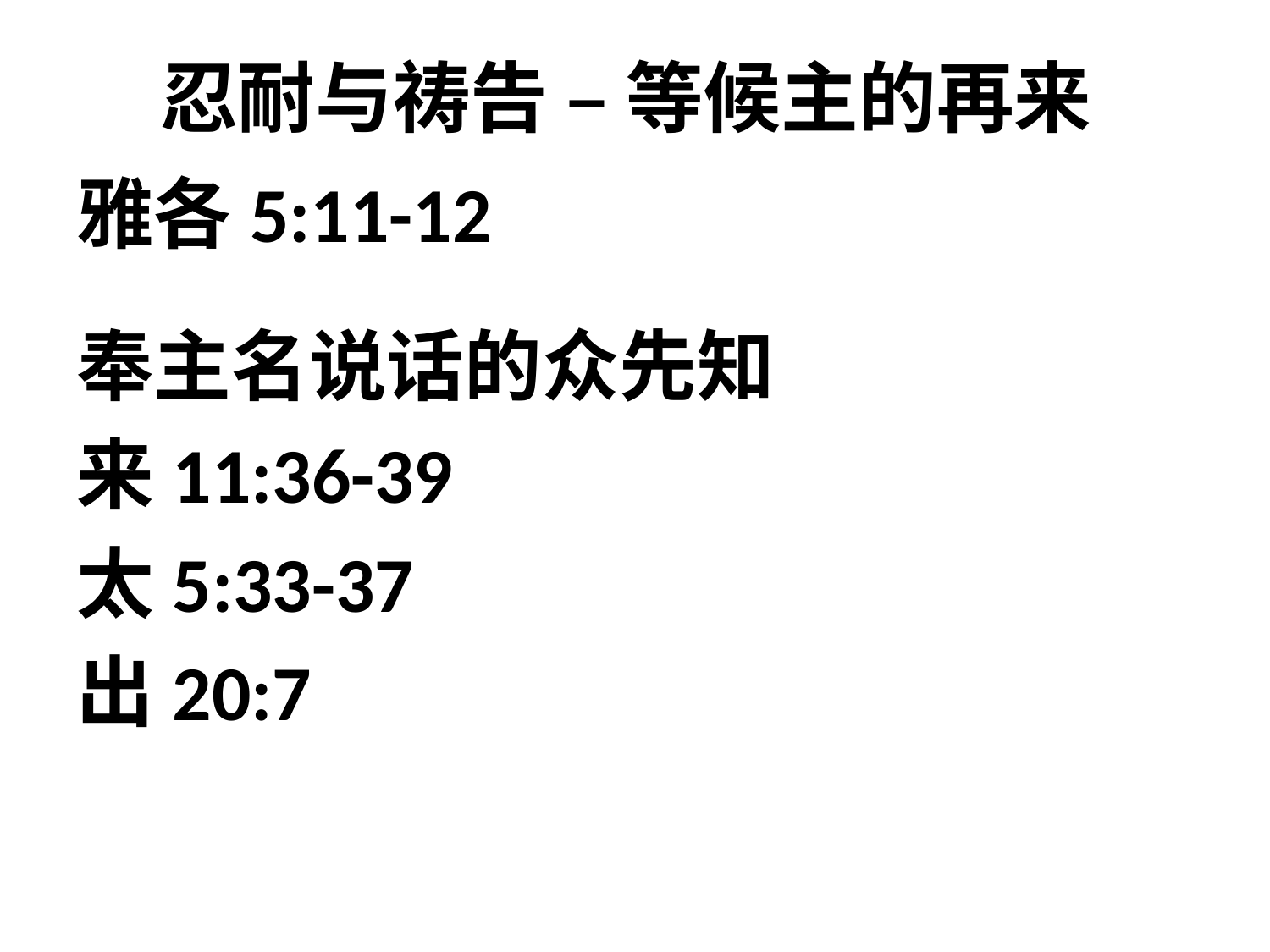

# 忍耐与祷告 – 等候主的再来
雅各5:11-12

奉主名说话的众先知
来11:36-39
太5:33-37
出20:7